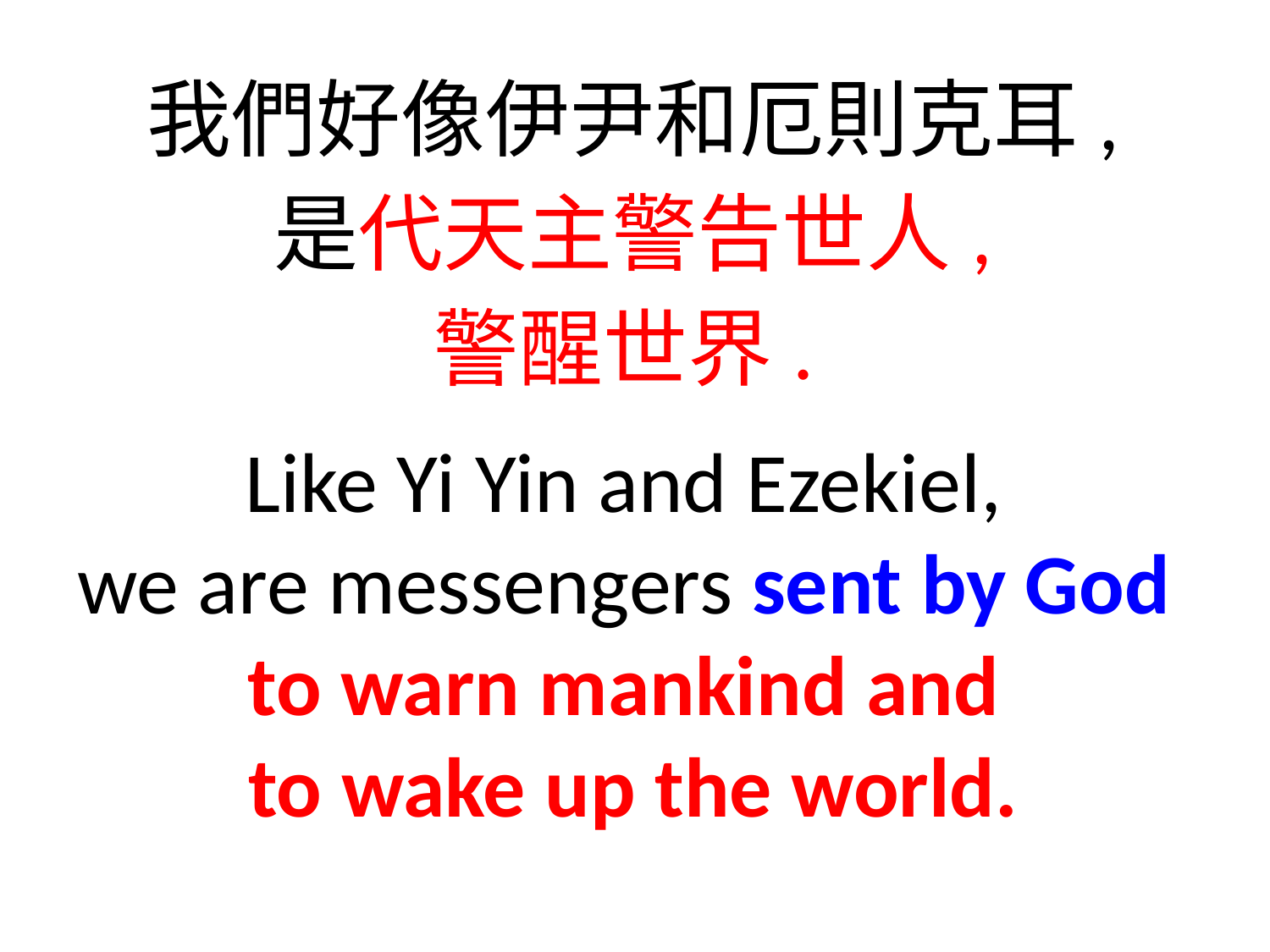

我們好像伊尹和厄則克耳,
是代天主警告世人,
警醒世界.
Like Yi Yin and Ezekiel,
we are messengers sent by God
to warn mankind and
to wake up the world.